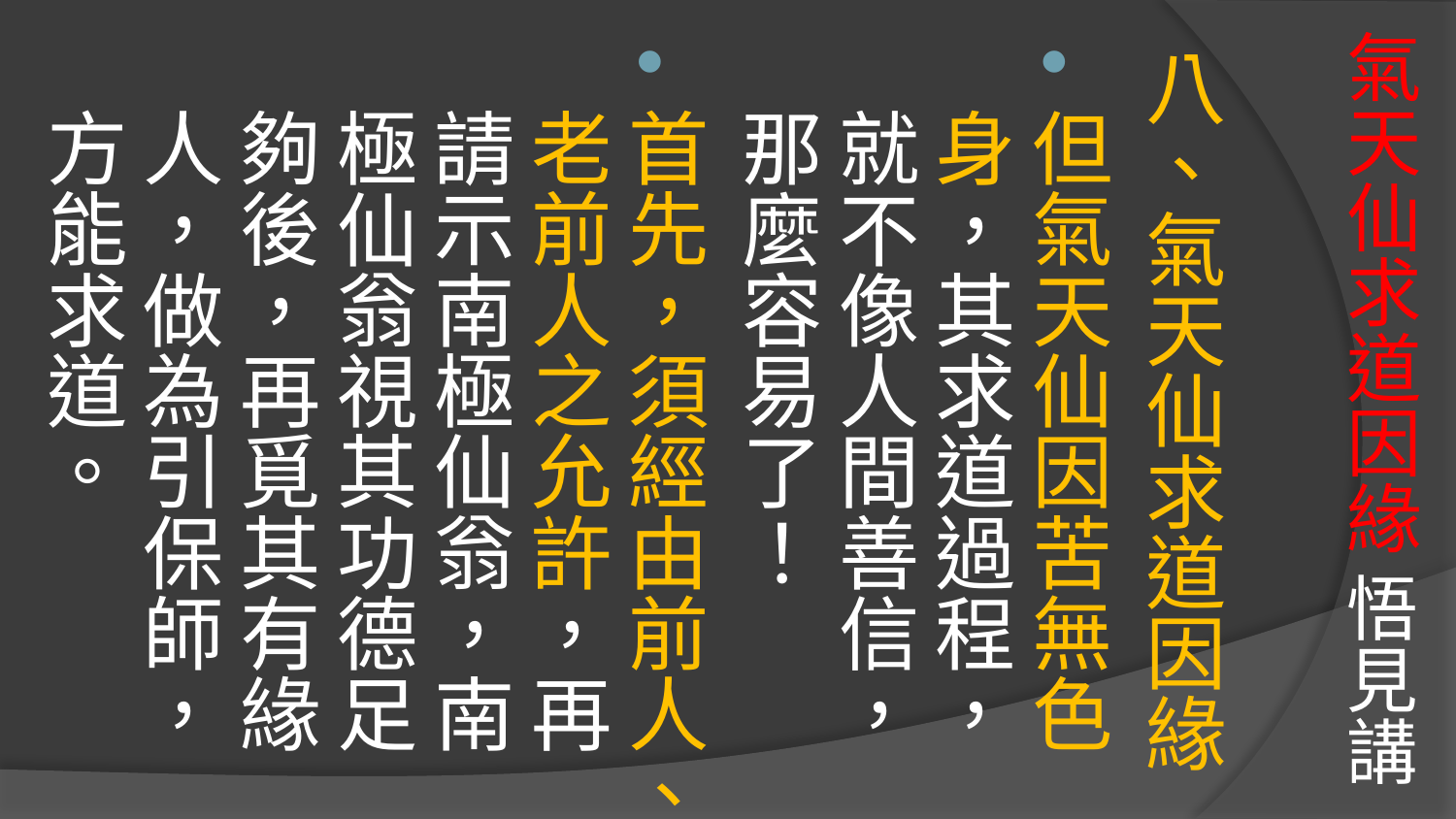

# 氣天仙求道因緣 悟見講
八、氣天仙求道因緣
但氣天仙因苦無色身，其求道過程，就不像人間善信，那麼容易了！
首先，須經由前人、老前人之允許，再請示南極仙翁，南極仙翁視其功德足夠後，再覓其有緣人，做為引保師，方能求道。